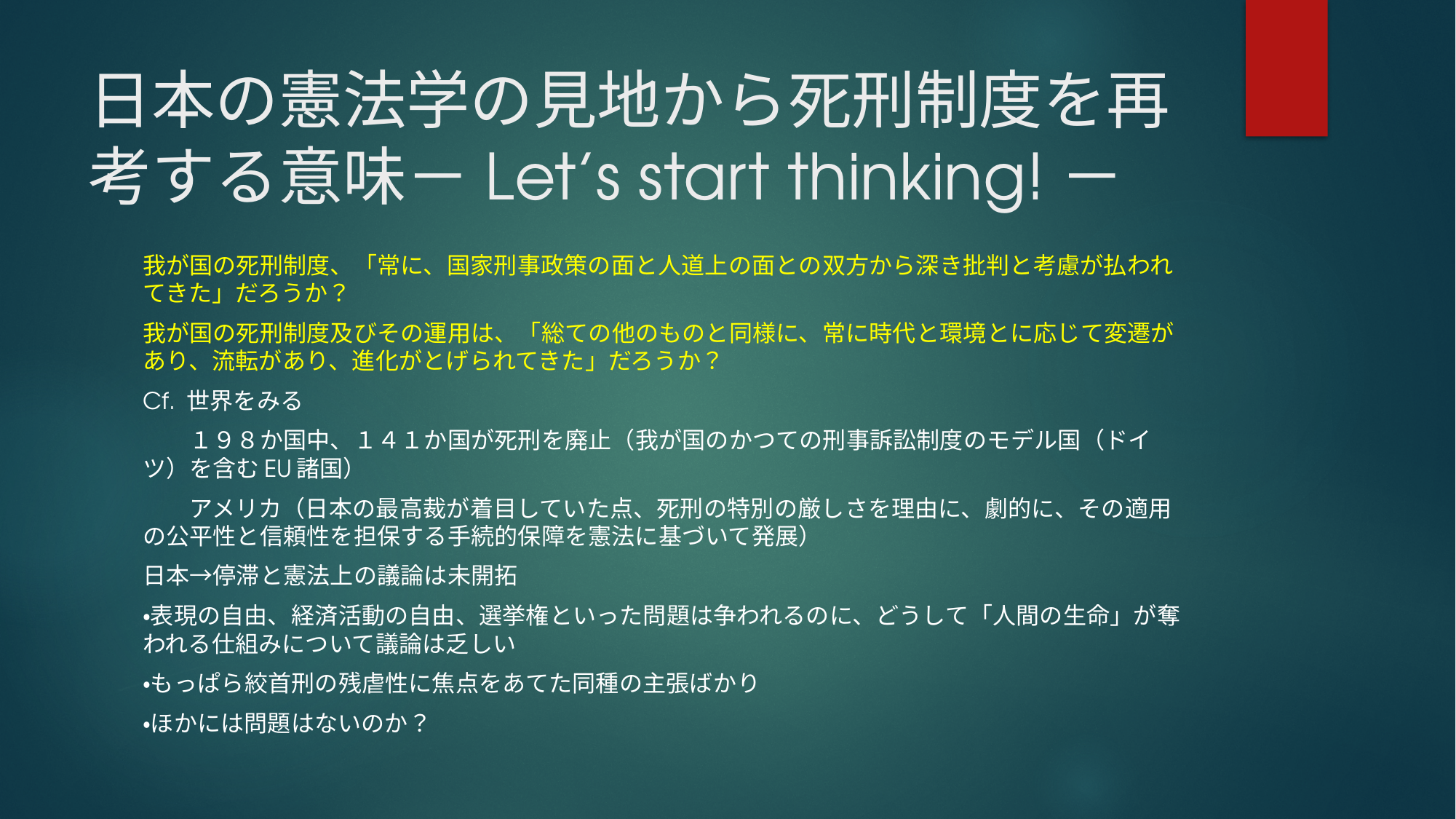

# 日本の憲法学の見地から死刑制度を再考する意味－Let’s start thinking!－
我が国の死刑制度、「常に、国家刑事政策の面と人道上の面との双方から深き批判と考慮が払われてきた」だろうか？
我が国の死刑制度及びその運用は、「総ての他のものと同様に、常に時代と環境とに応じて変遷があり、流転があり、進化がとげられてきた」だろうか？
Cf. 世界をみる
　　１９８か国中、１４１か国が死刑を廃止（我が国のかつての刑事訴訟制度のモデル国（ドイツ）を含むEU諸国）
　　アメリカ（日本の最高裁が着目していた点、死刑の特別の厳しさを理由に、劇的に、その適用の公平性と信頼性を担保する手続的保障を憲法に基づいて発展）
日本→停滞と憲法上の議論は未開拓
・表現の自由、経済活動の自由、選挙権といった問題は争われるのに、どうして「人間の生命」が奪われる仕組みについて議論は乏しい
・もっぱら絞首刑の残虐性に焦点をあてた同種の主張ばかり
・ほかには問題はないのか？